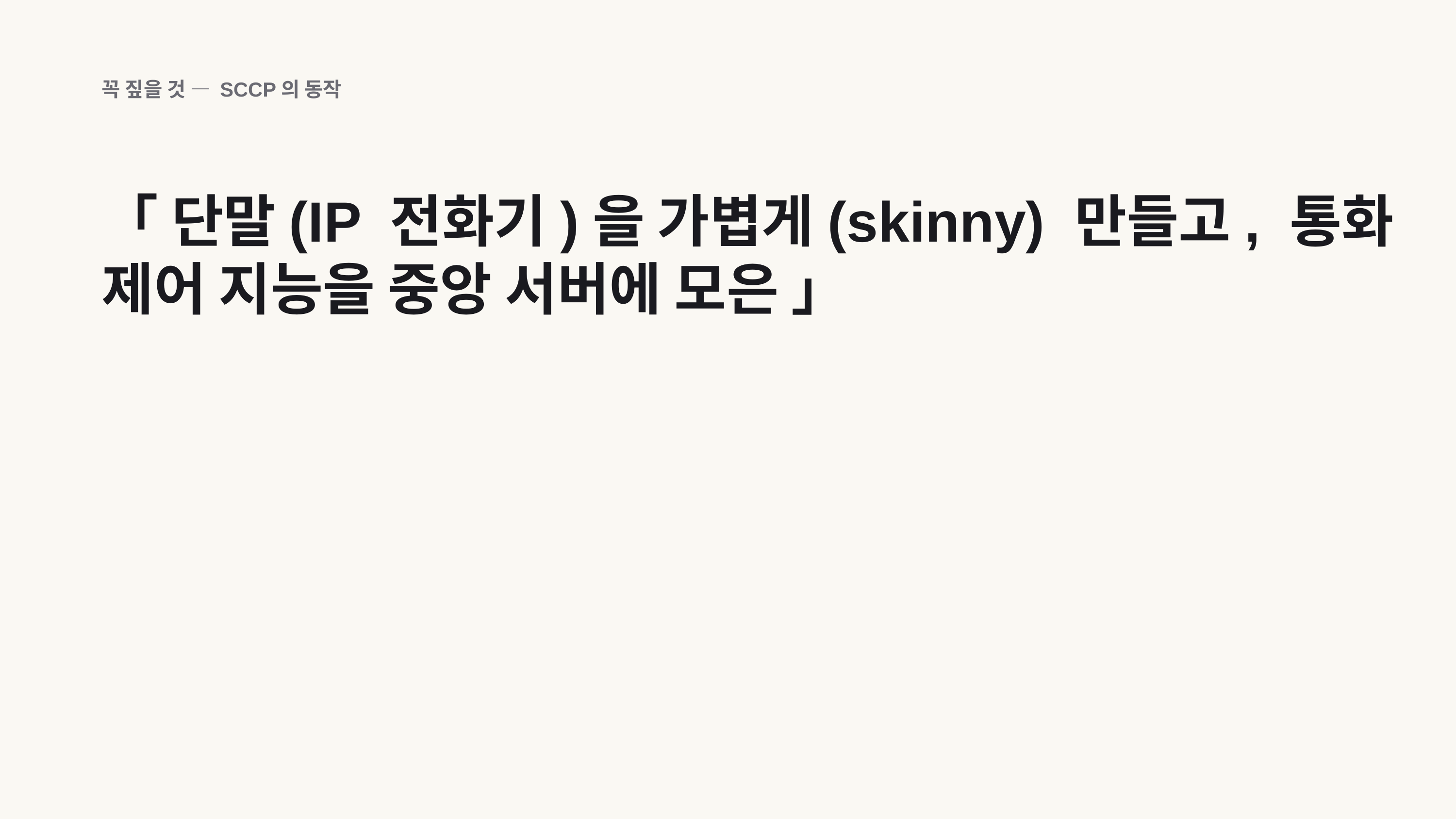

꼭 짚을 것 — SCCP의 동작
「 단말(IP 전화기)을 가볍게(skinny) 만들고, 통화 제어 지능을 중앙 서버에 모은 」